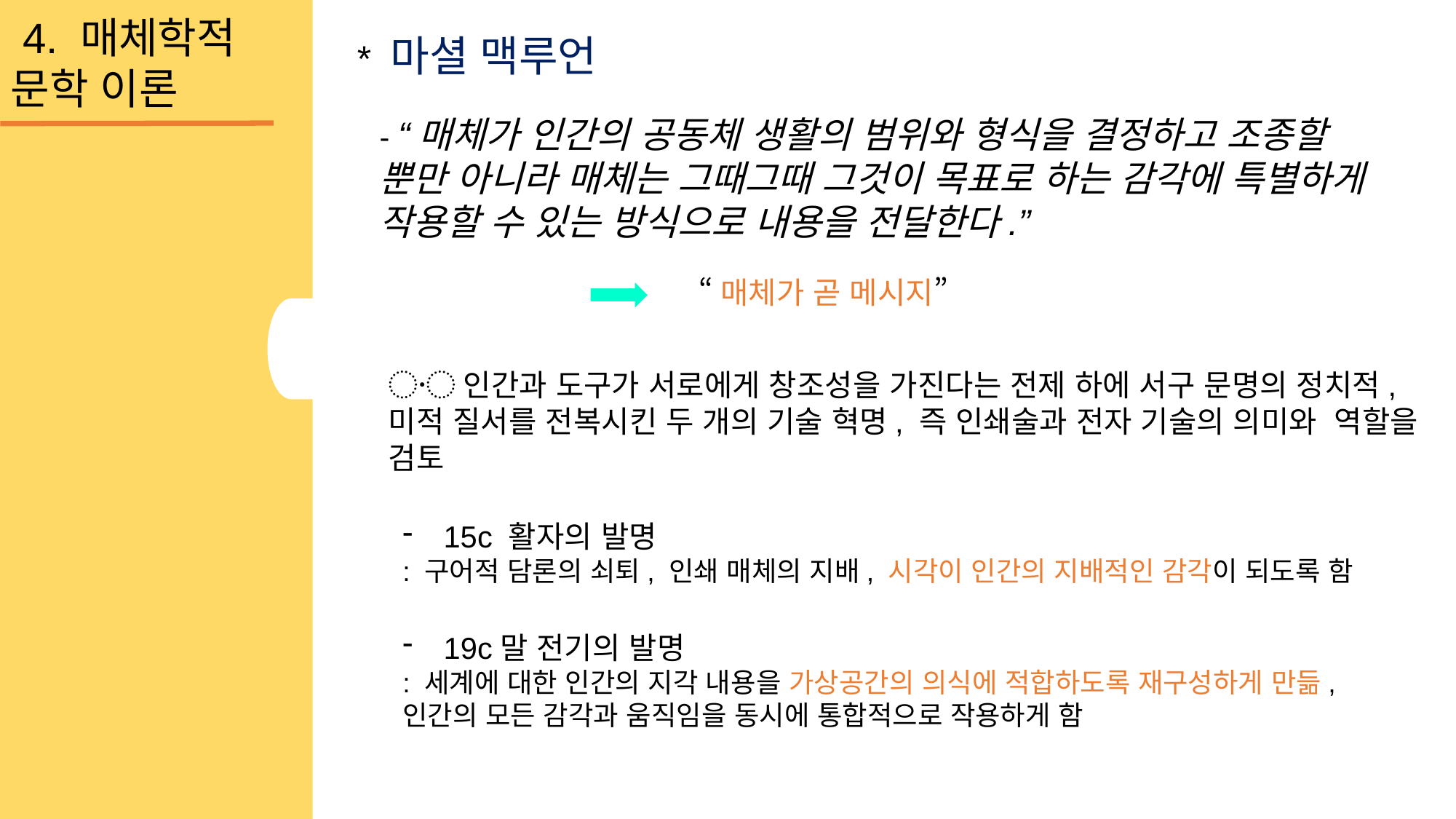

4. 매체학적    문학 이론

* 마셜 맥루언

- “매체가 인간의 공동체 생활의 범위와 형식을 결정하고 조종할 뿐만 아니라 매체는 그때그때 그것이 목표로 하는 감각에 특별하게 작용할 수 있는 방식으로 내용을 전달한다.”
 “매체가 곧 메시지”

〮 인간과 도구가 서로에게 창조성을 가진다는 전제 하에 서구 문명의 정치적, 미적 질서를 전복시킨 두 개의 기술 혁명, 즉 인쇄술과 전자 기술의 의미와  역할을 검토
15c 활자의 발명
: 구어적 담론의 쇠퇴, 인쇄 매체의 지배, 시각이 인간의 지배적인 감각이 되도록 함
19c말 전기의 발명
: 세계에 대한 인간의 지각 내용을 가상공간의 의식에 적합하도록 재구성하게 만듦, 인간의 모든 감각과 움직임을 동시에 통합적으로 작용하게 함